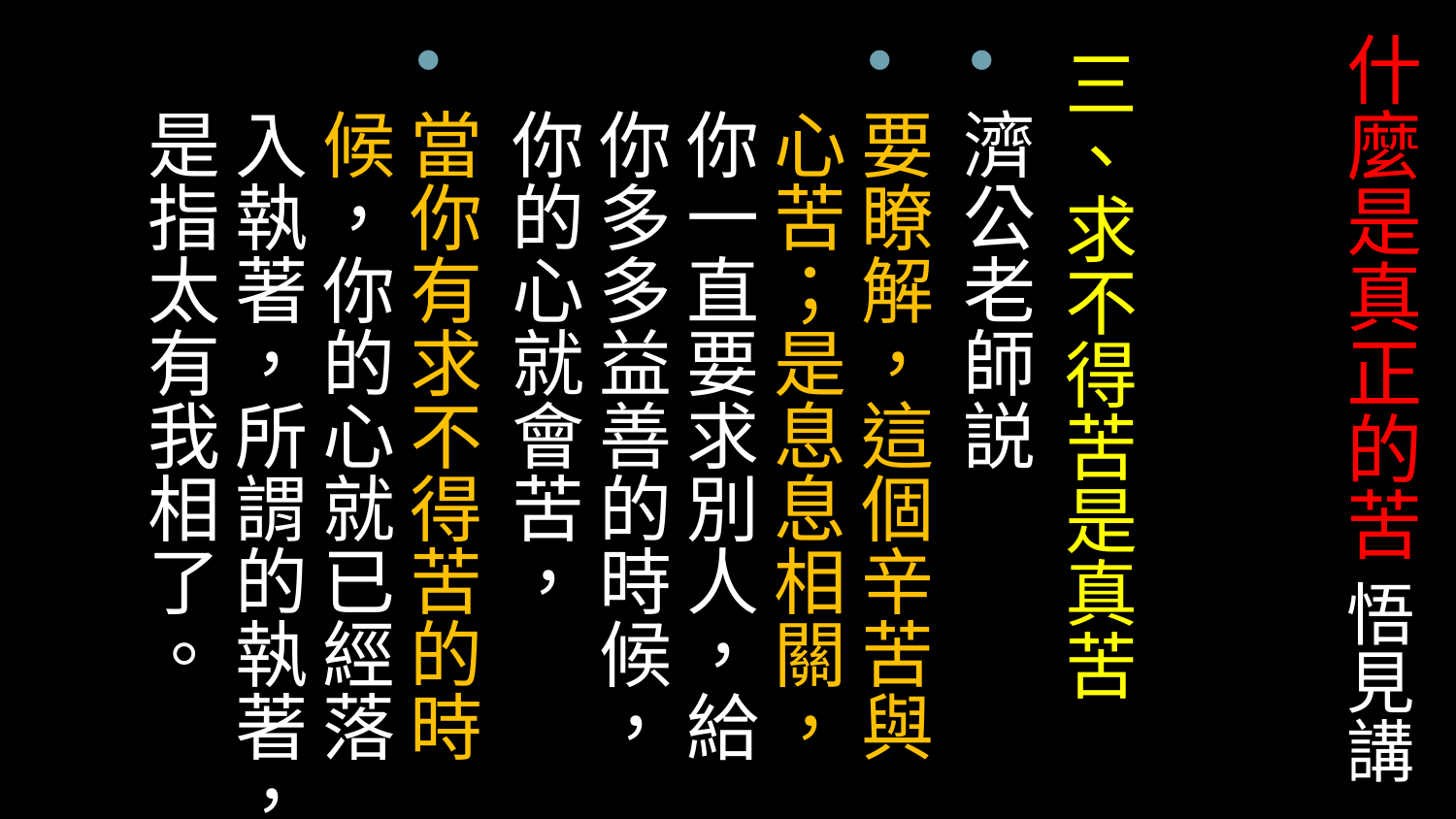

# 什麼是真正的苦 悟見講
三、求不得苦是真苦
濟公老師説
要瞭解，這個辛苦與心苦；是息息相關，你一直要求別人，給你多多益善的時候，你的心就會苦，
當你有求不得苦的時候，你的心就已經落入執著，所謂的執著，是指太有我相了。